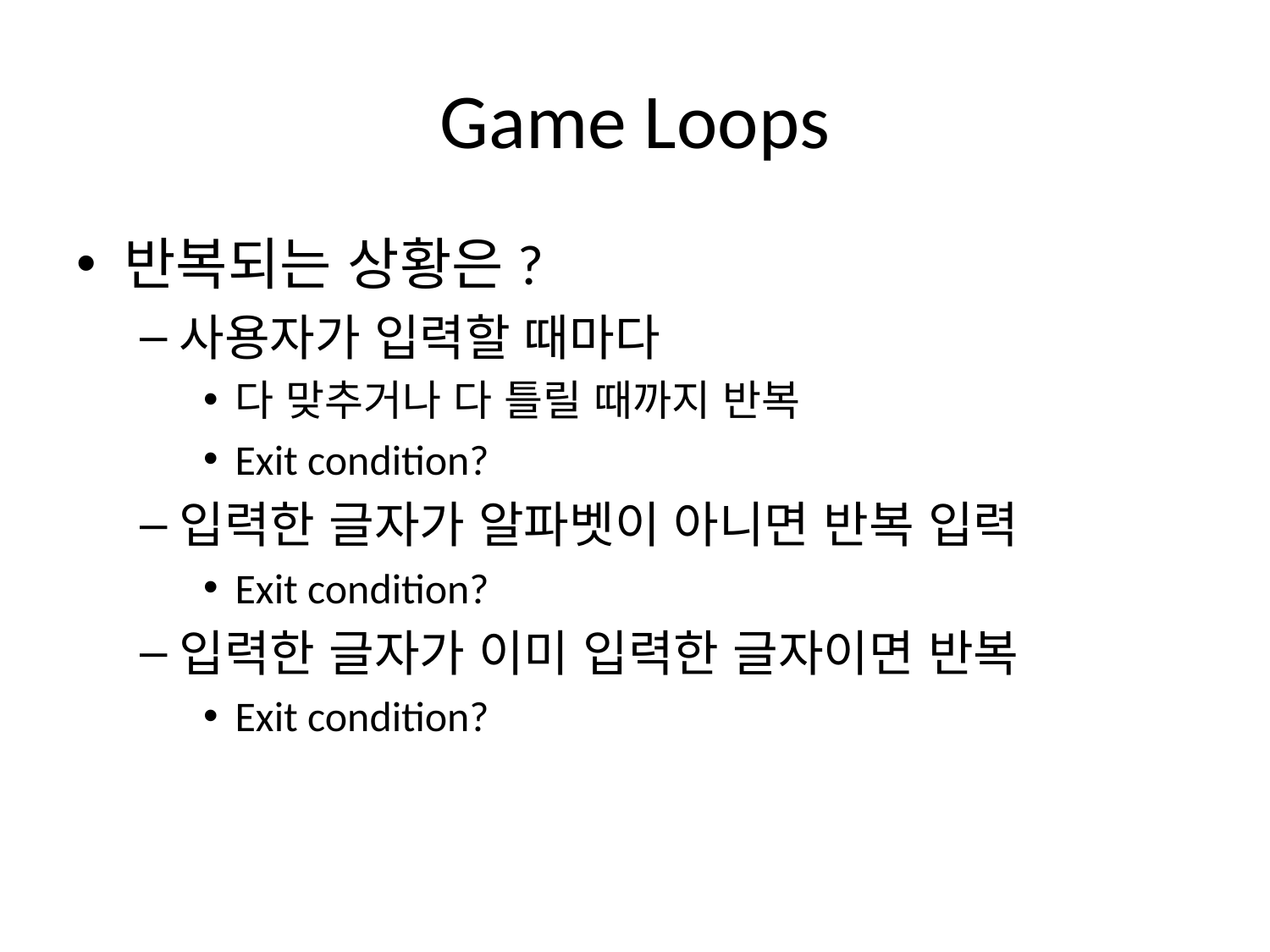

# Game Loops
반복되는 상황은?
사용자가 입력할 때마다
다 맞추거나 다 틀릴 때까지 반복
Exit condition?
입력한 글자가 알파벳이 아니면 반복 입력
Exit condition?
입력한 글자가 이미 입력한 글자이면 반복
Exit condition?